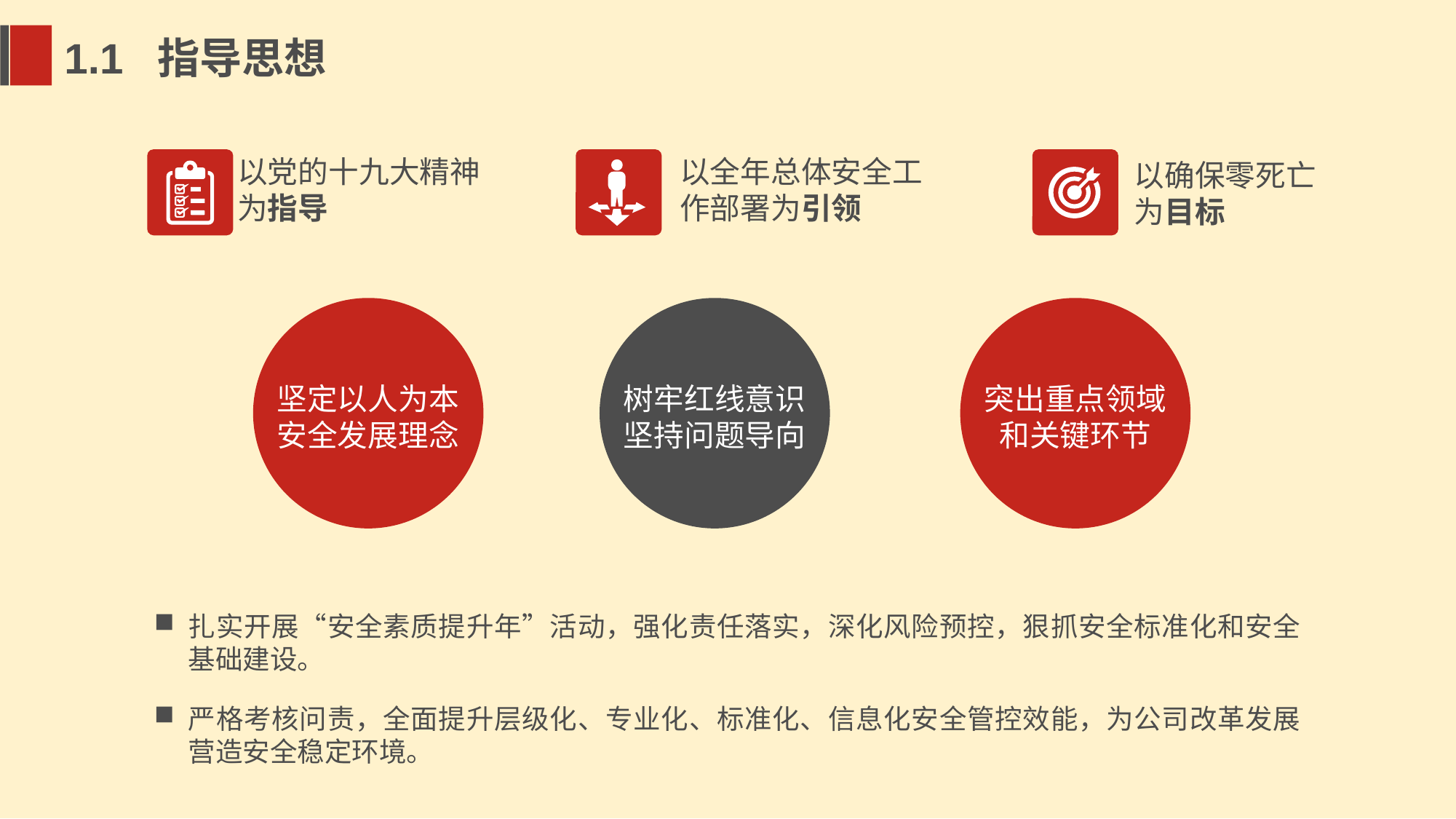

1.1  指导思想
以党的十九大精神为指导
以全年总体安全工作部署为引领

以确保零死亡为目标

坚定以人为本
安全发展理念
树牢红线意识
坚持问题导向
突出重点领域和关键环节
扎实开展“安全素质提升年”活动，强化责任落实，深化风险预控，狠抓安全标准化和安全基础建设。
严格考核问责，全面提升层级化、专业化、标准化、信息化安全管控效能，为公司改革发展营造安全稳定环境。